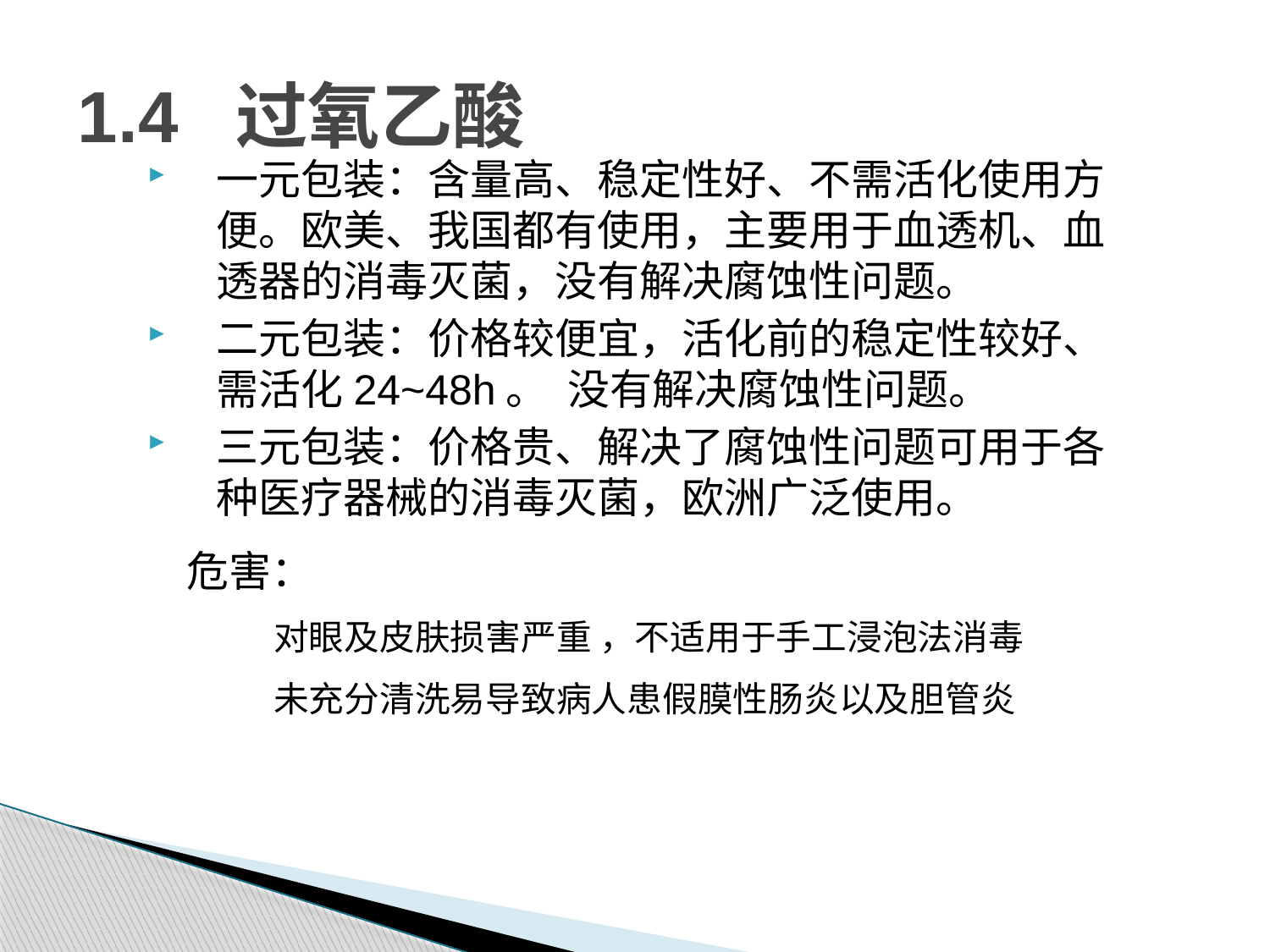

# 1.4  过氧乙酸
一元包装：含量高、稳定性好、不需活化使用方便。欧美、我国都有使用，主要用于血透机、血透器的消毒灭菌，没有解决腐蚀性问题。
二元包装：价格较便宜，活化前的稳定性较好、需活化24~48h。  没有解决腐蚀性问题。
三元包装：价格贵、解决了腐蚀性问题可用于各种医疗器械的消毒灭菌，欧洲广泛使用。
   危害：
               对眼及皮肤损害严重 ，不适用于手工浸泡法消毒
               未充分清洗易导致病人患假膜性肠炎以及胆管炎